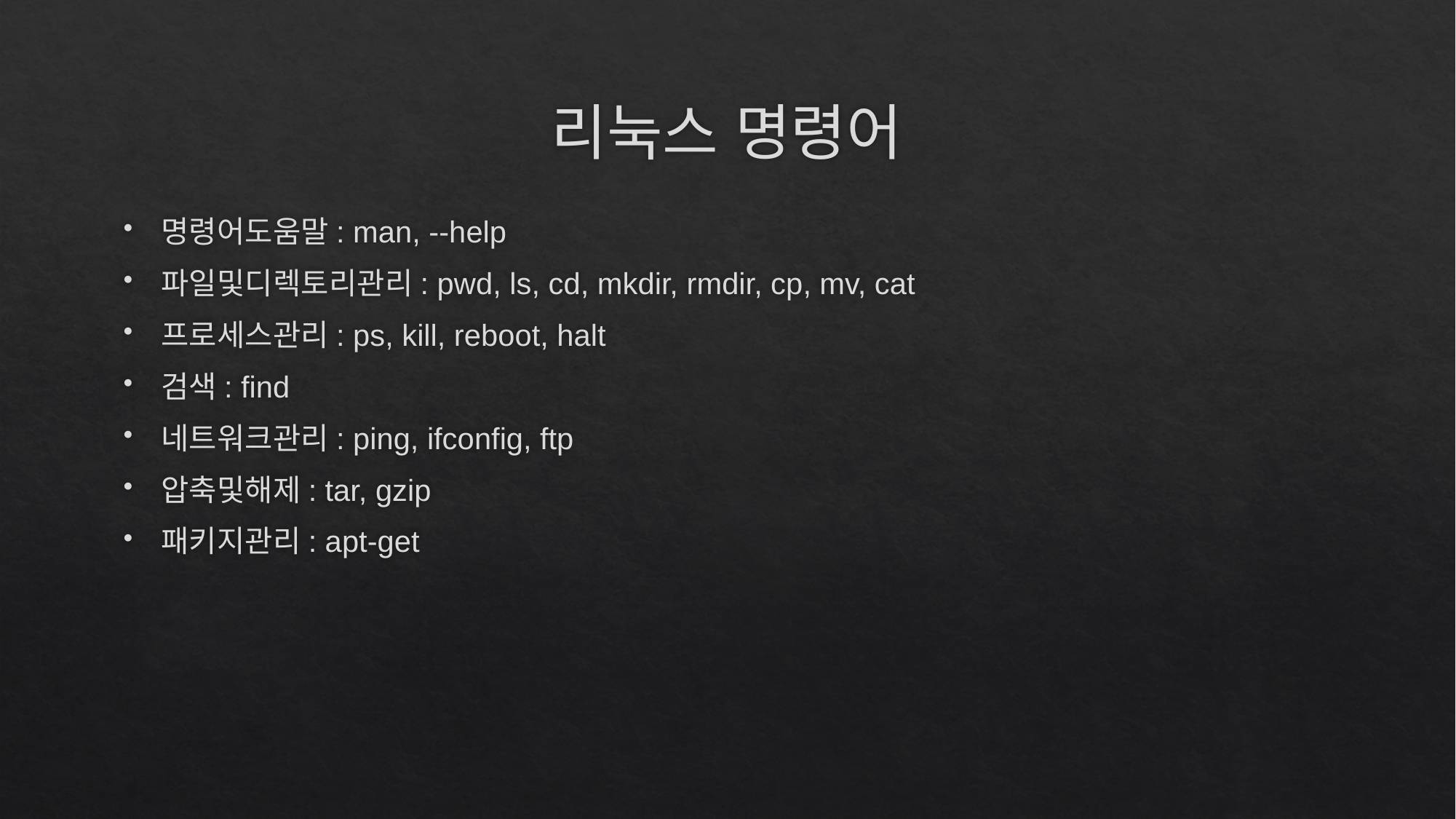

# 리눅스 명령어
명령어도움말: man, --help
파일및디렉토리관리: pwd, ls, cd, mkdir, rmdir, cp, mv, cat
프로세스관리: ps, kill, reboot, halt
검색: find
네트워크관리: ping, ifconfig, ftp
압축및해제: tar, gzip
패키지관리: apt-get